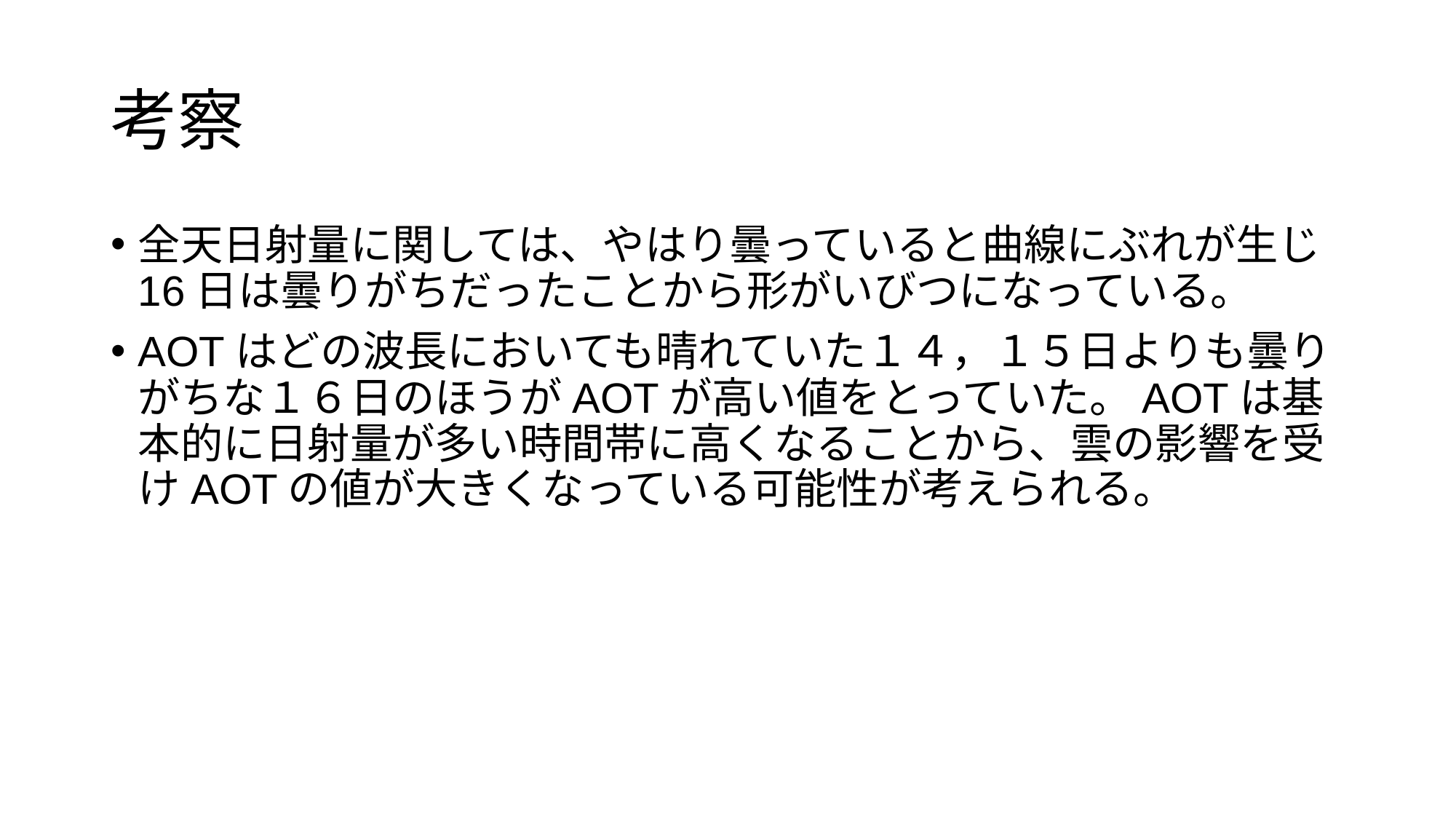

# 考察
全天日射量に関しては、やはり曇っていると曲線にぶれが生じ16日は曇りがちだったことから形がいびつになっている。
AOTはどの波長においても晴れていた１４，１５日よりも曇りがちな１６日のほうがAOTが高い値をとっていた。AOTは基本的に日射量が多い時間帯に高くなることから、雲の影響を受けAOTの値が大きくなっている可能性が考えられる。